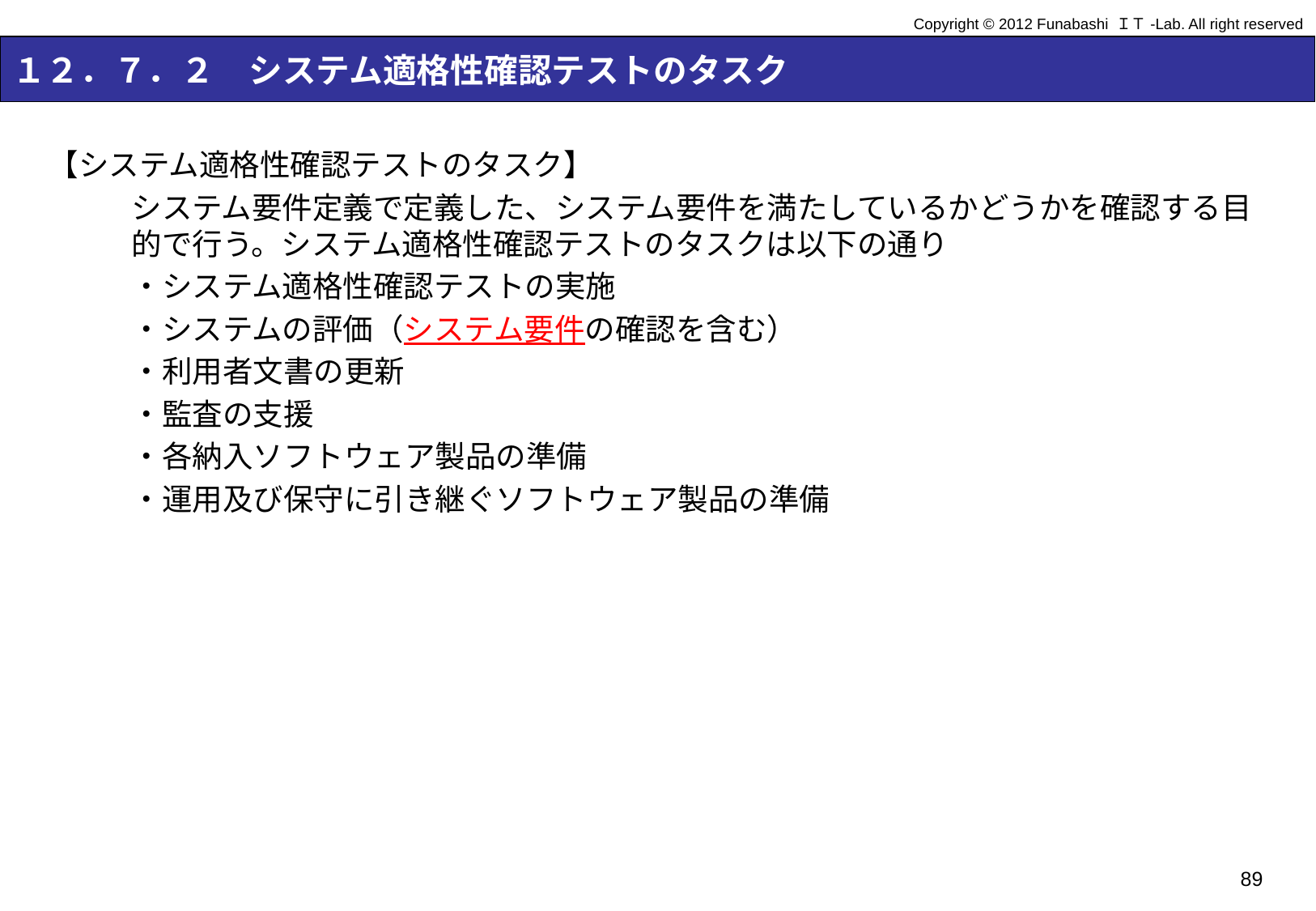

Copyright © 2012 Funabashi ＩＴ-Lab. All right reserved
# １２．７．２　システム適格性確認テストのタスク
【システム適格性確認テストのタスク】
システム要件定義で定義した、システム要件を満たしているかどうかを確認する目的で行う。システム適格性確認テストのタスクは以下の通り
・システム適格性確認テストの実施
・システムの評価（システム要件の確認を含む）
・利用者文書の更新
・監査の支援
・各納入ソフトウェア製品の準備
・運用及び保守に引き継ぐソフトウェア製品の準備

89